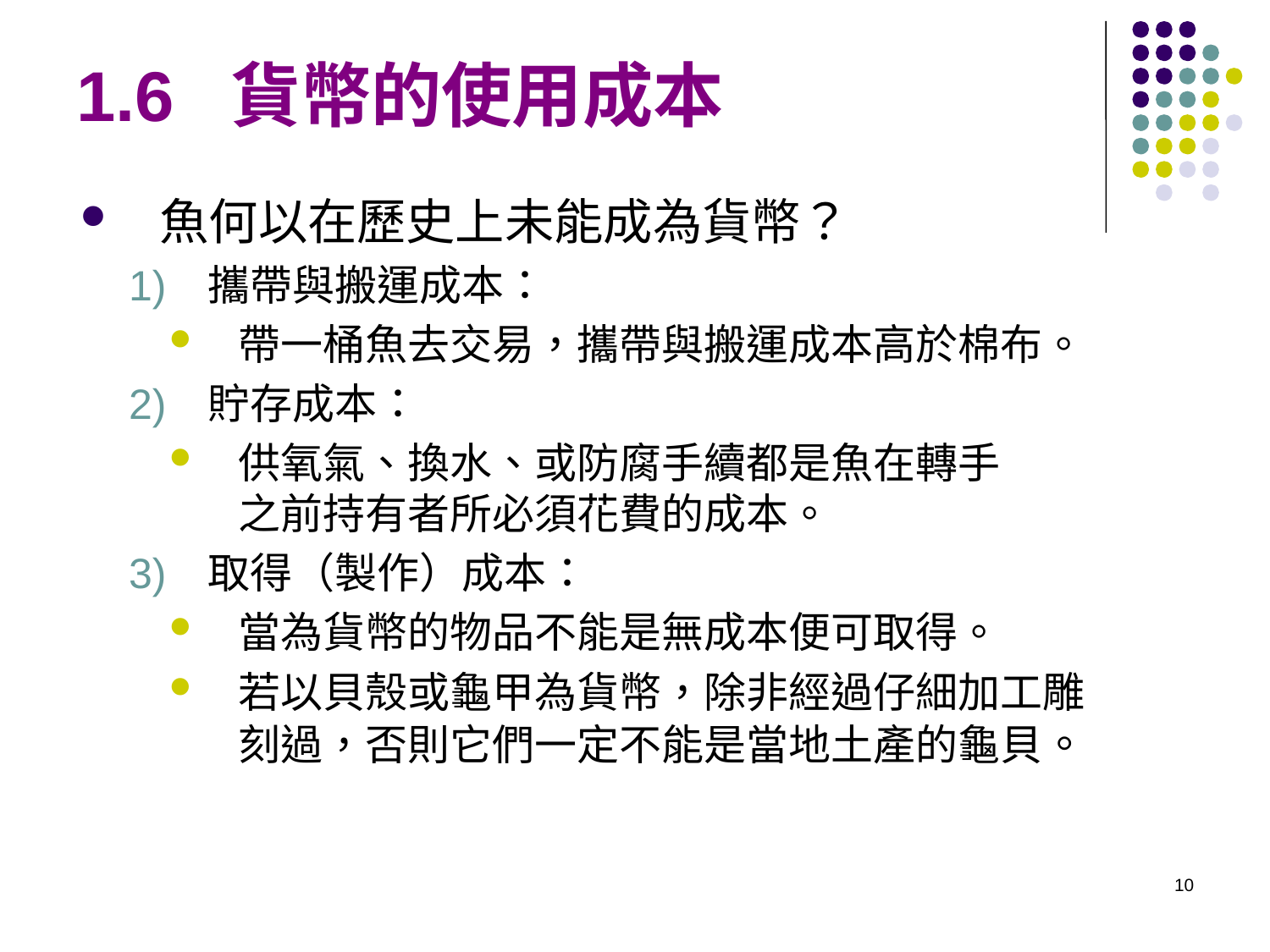

# 1.6  貨幣的使用成本
魚何以在歷史上未能成為貨幣？
攜帶與搬運成本：
帶一桶魚去交易，攜帶與搬運成本高於棉布。
貯存成本：
供氧氣、換水、或防腐手續都是魚在轉手          之前持有者所必須花費的成本。
取得（製作）成本：
當為貨幣的物品不能是無成本便可取得。
若以貝殼或龜甲為貨幣，除非經過仔細加工雕刻過，否則它們一定不能是當地土產的龜貝。
10